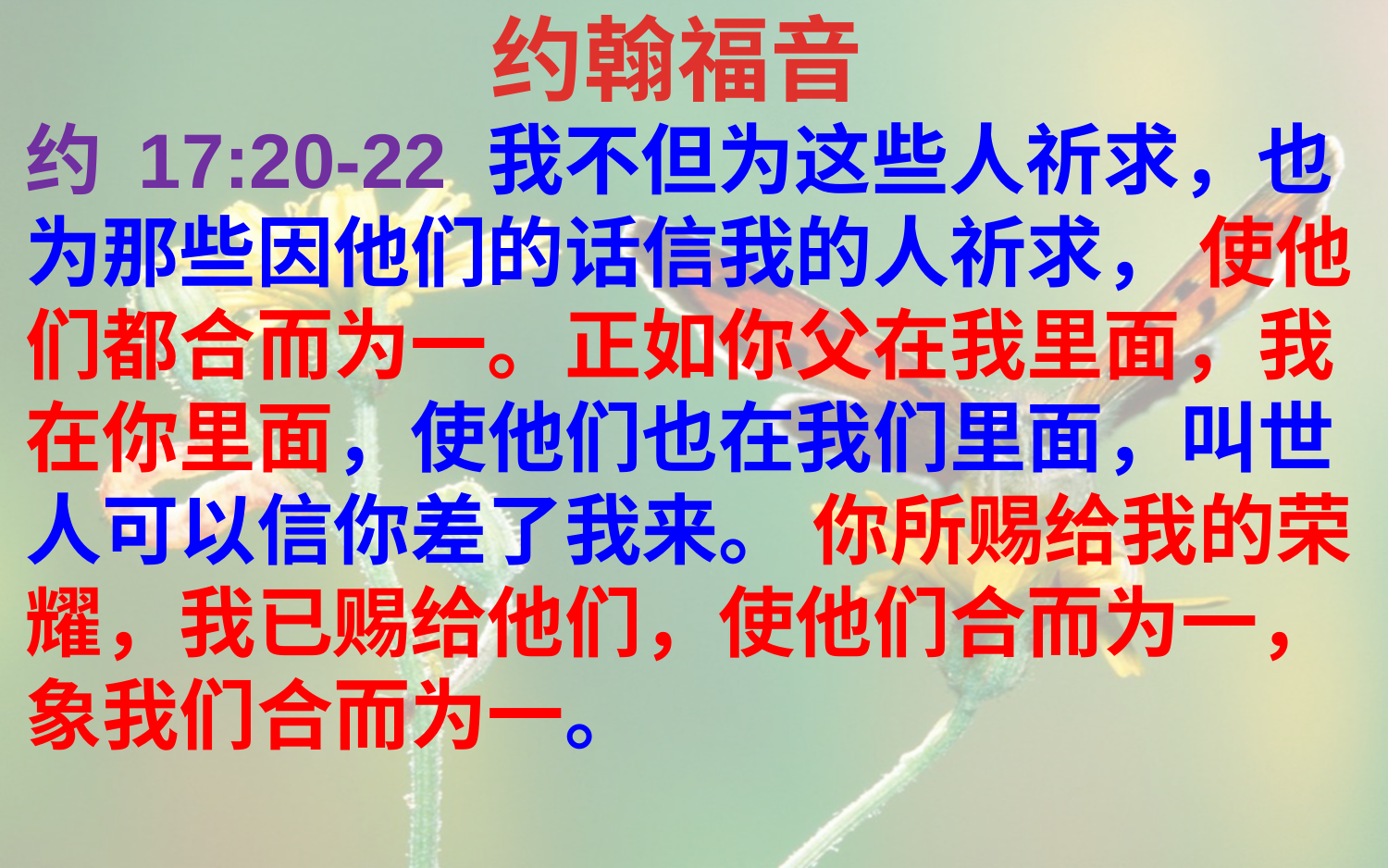

约翰福音
约 17:20-22 我不但为这些人祈求，也为那些因他们的话信我的人祈求， 使他们都合而为一。正如你父在我里面，我在你里面，使他们也在我们里面，叫世人可以信你差了我来。 你所赐给我的荣耀，我已赐给他们，使他们合而为一，象我们合而为一。